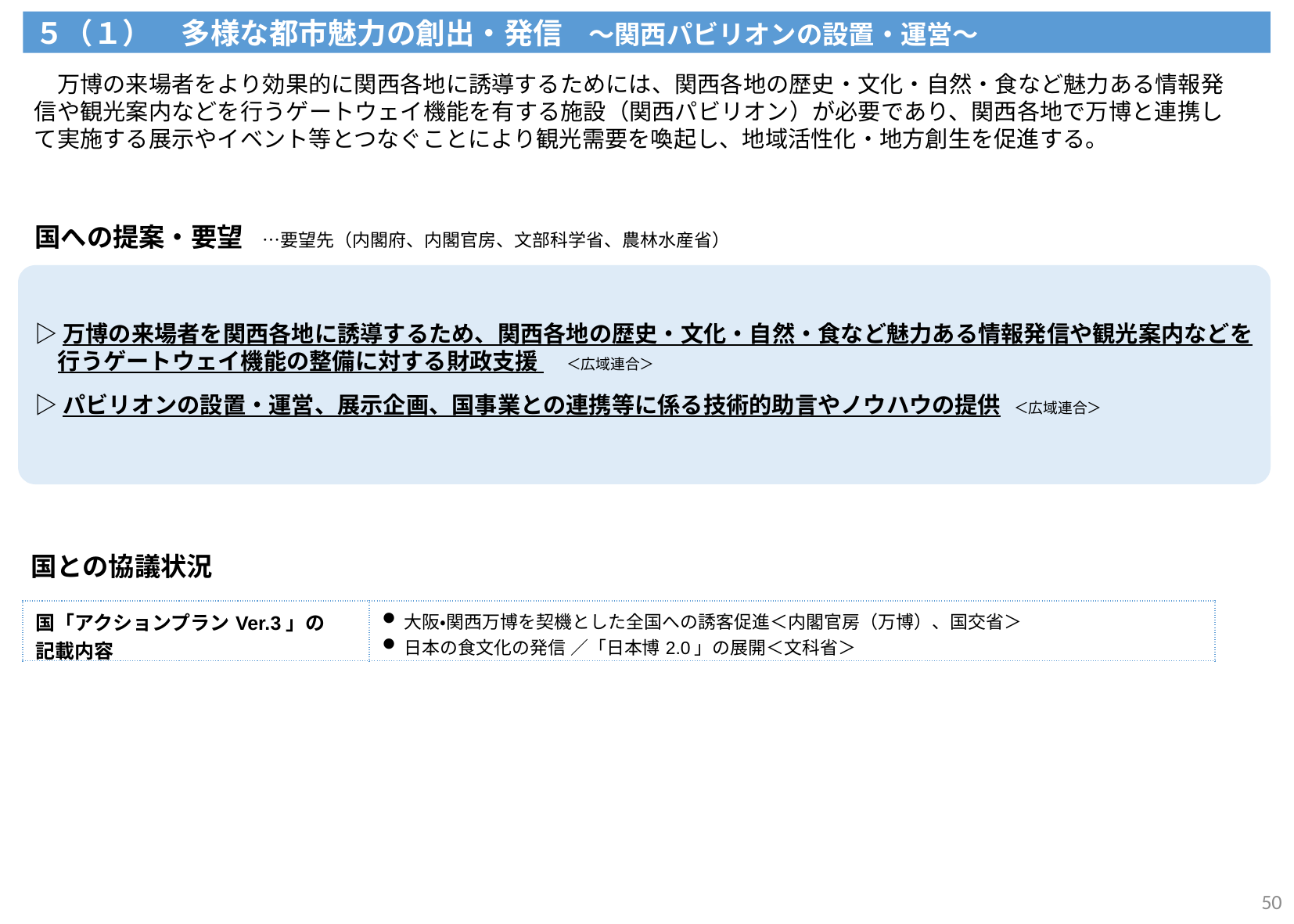

５（１）　多様な都市魅力の創出・発信　～関西パビリオンの設置・運営～
　万博の来場者をより効果的に関西各地に誘導するためには、関西各地の歴史・文化・自然・食など魅力ある情報発信や観光案内などを行うゲートウェイ機能を有する施設（関西パビリオン）が必要であり、関西各地で万博と連携して実施する展示やイベント等とつなぐことにより観光需要を喚起し、地域活性化・地方創生を促進する。
国への提案・要望　…要望先（内閣府、内閣官房、文部科学省、農林水産省）
▷万博の来場者を関西各地に誘導するため、関西各地の歴史・文化・自然・食など魅力ある情報発信や観光案内などを行うゲートウェイ機能の整備に対する財政支援 　＜広域連合＞

▷パビリオンの設置・運営、展示企画、国事業との連携等に係る技術的助言やノウハウの提供　＜広域連合＞

国との協議状況
| 国「アクションプランVer.3」の 記載内容 | 大阪・関西万博を契機とした全国への誘客促進＜内閣官房（万博）、国交省＞ ⽇本の食⽂化の発信 ／「日本博2.0」の展開＜文科省＞ |
| --- | --- |

50